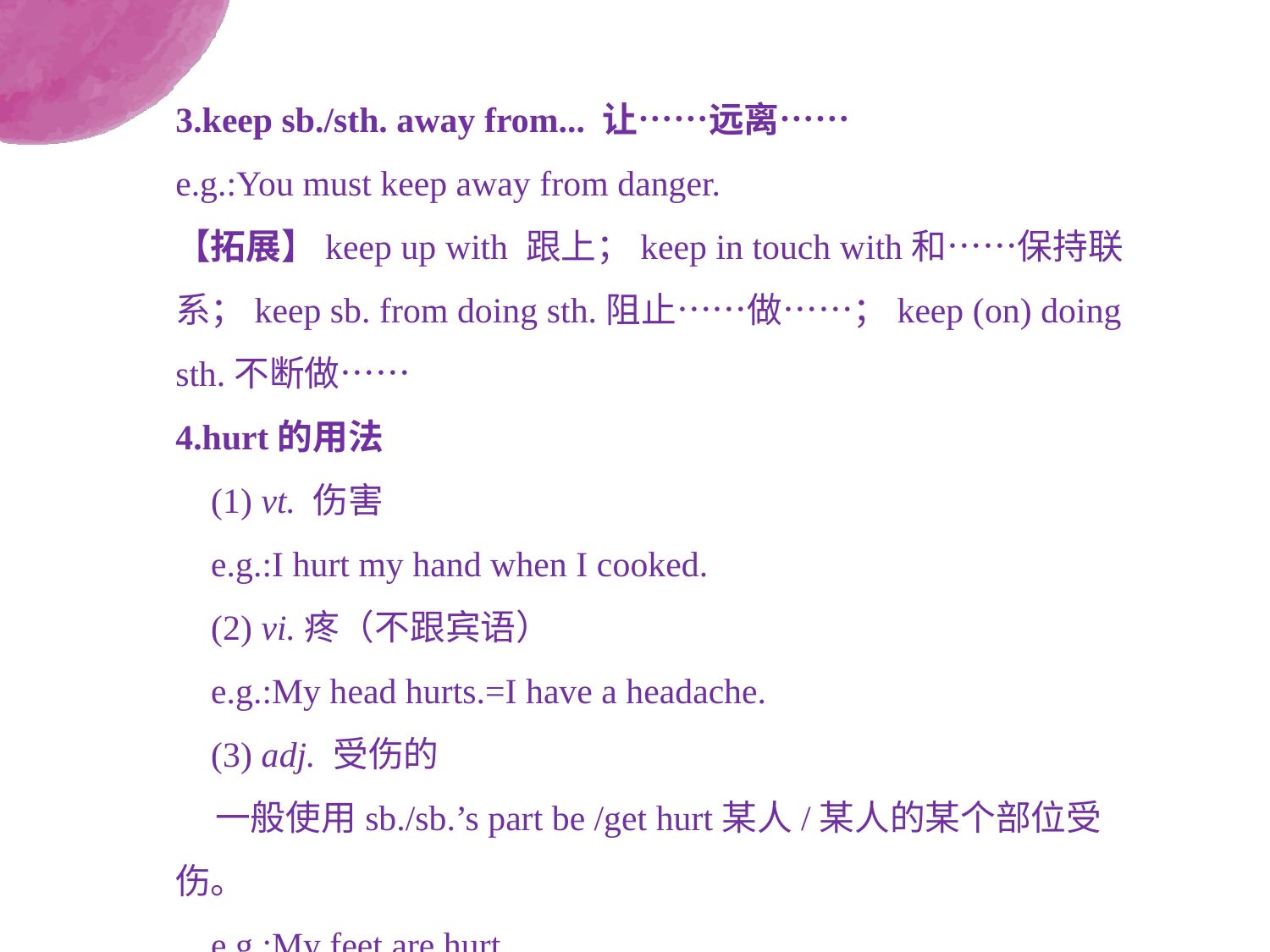

3.keep sb./sth. away from... 让……远离……
e.g.:You must keep away from danger.
【拓展】keep up with 跟上；keep in touch with和……保持联系；keep sb. from doing sth.阻止……做……；keep (on) doing sth.不断做……
4.hurt的用法
    (1) vt. 伤害
    e.g.:I hurt my hand when I cooked.
    (2) vi.疼（不跟宾语）
    e.g.:My head hurts.=I have a headache.
    (3) adj. 受伤的
    一般使用sb./sb.’s part be /get hurt某人/某人的某个部位受伤。
    e.g.:My feet are hurt.